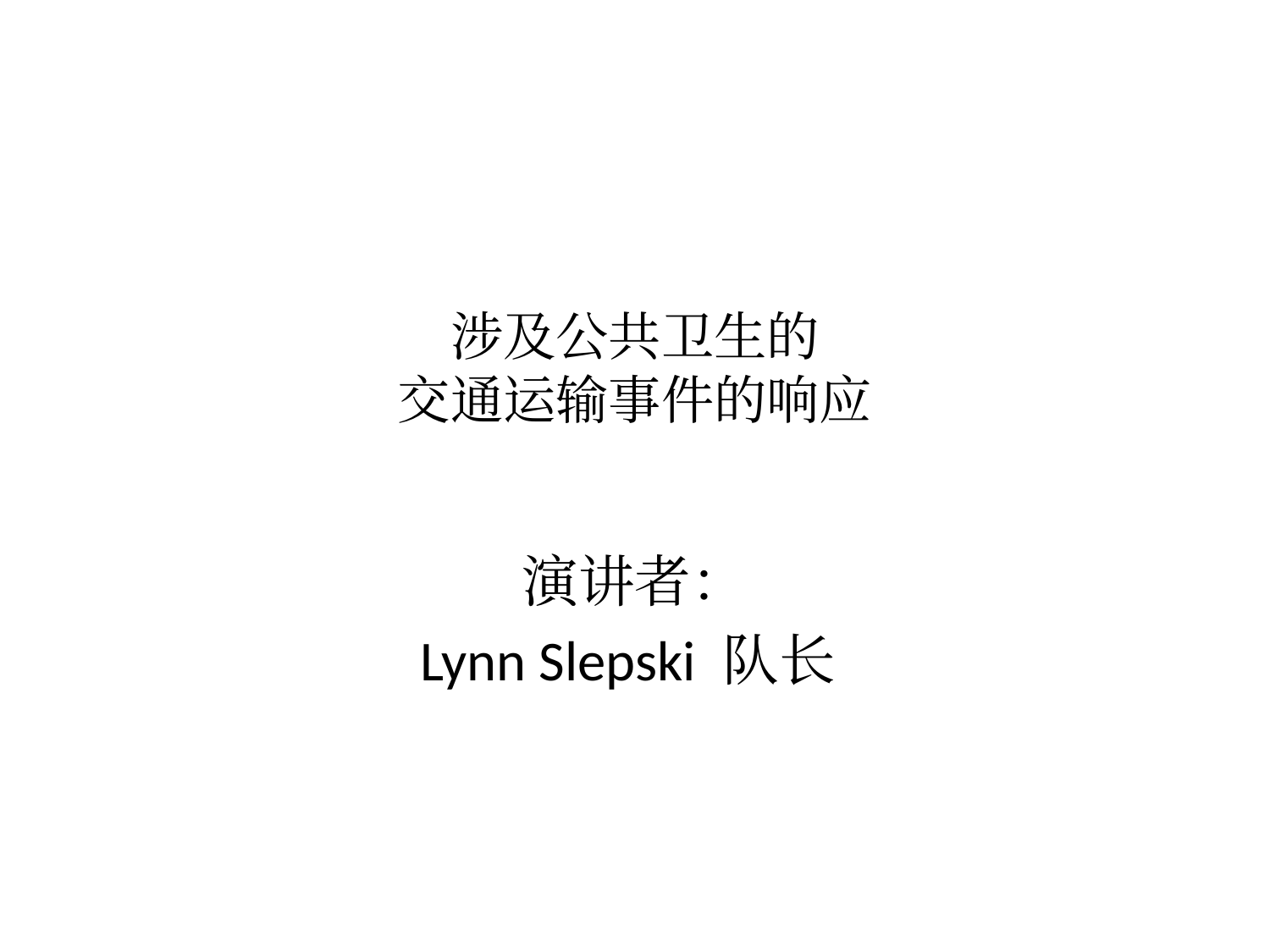

# 涉及公共卫生的 交通运输事件的响应
演讲者：
Lynn Slepski 队长